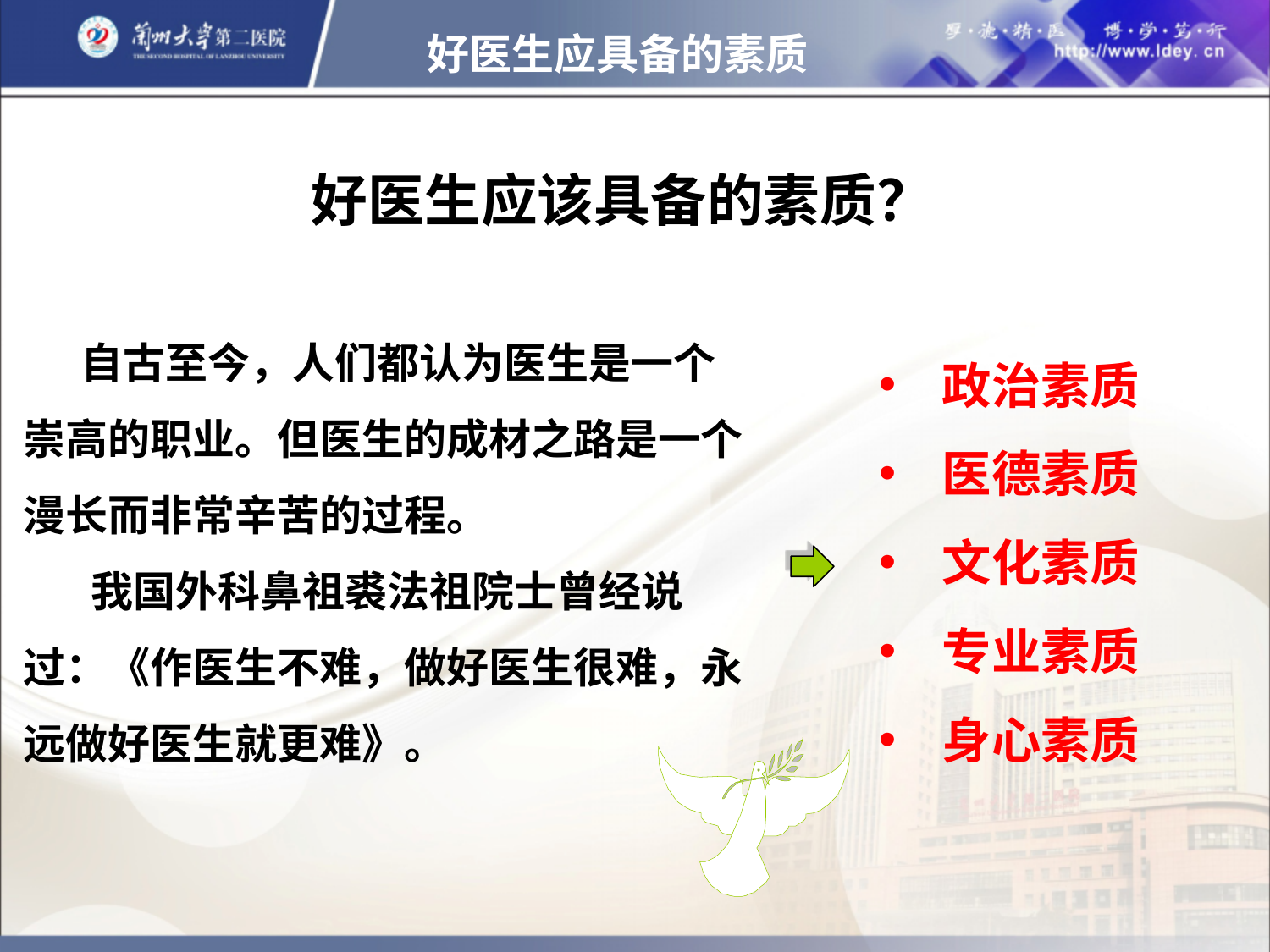

好医生应具备的素质

好医生应该具备的素质？
     自古至今，人们都认为医生是一个崇高的职业。但医生的成材之路是一个漫长而非常辛苦的过程。
      我国外科鼻祖裘法祖院士曾经说过：《作医生不难，做好医生很难，永远做好医生就更难》。
政治素质
医德素质
文化素质
专业素质
身心素质